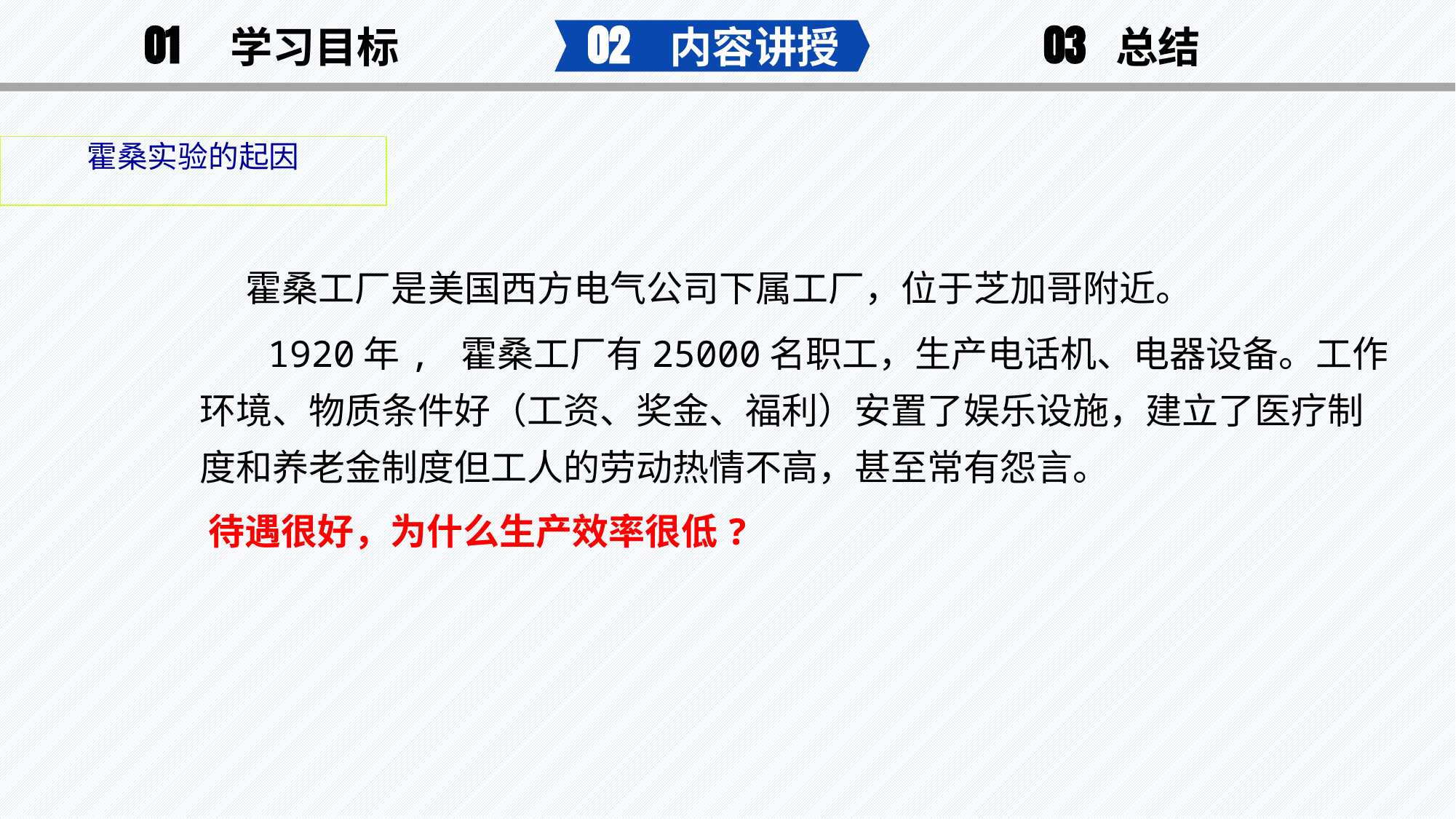

02   内容讲授
03  总结
01    学习目标

霍桑实验的起因
        霍桑工厂是美国西方电气公司下属工厂，位于芝加哥附近。
     1920年, 霍桑工厂有25000名职工，生产电话机、电器设备。工作环境、物质条件好（工资、奖金、福利）安置了娱乐设施，建立了医疗制度和养老金制度但工人的劳动热情不高，甚至常有怨言。
     待遇很好，为什么生产效率很低?